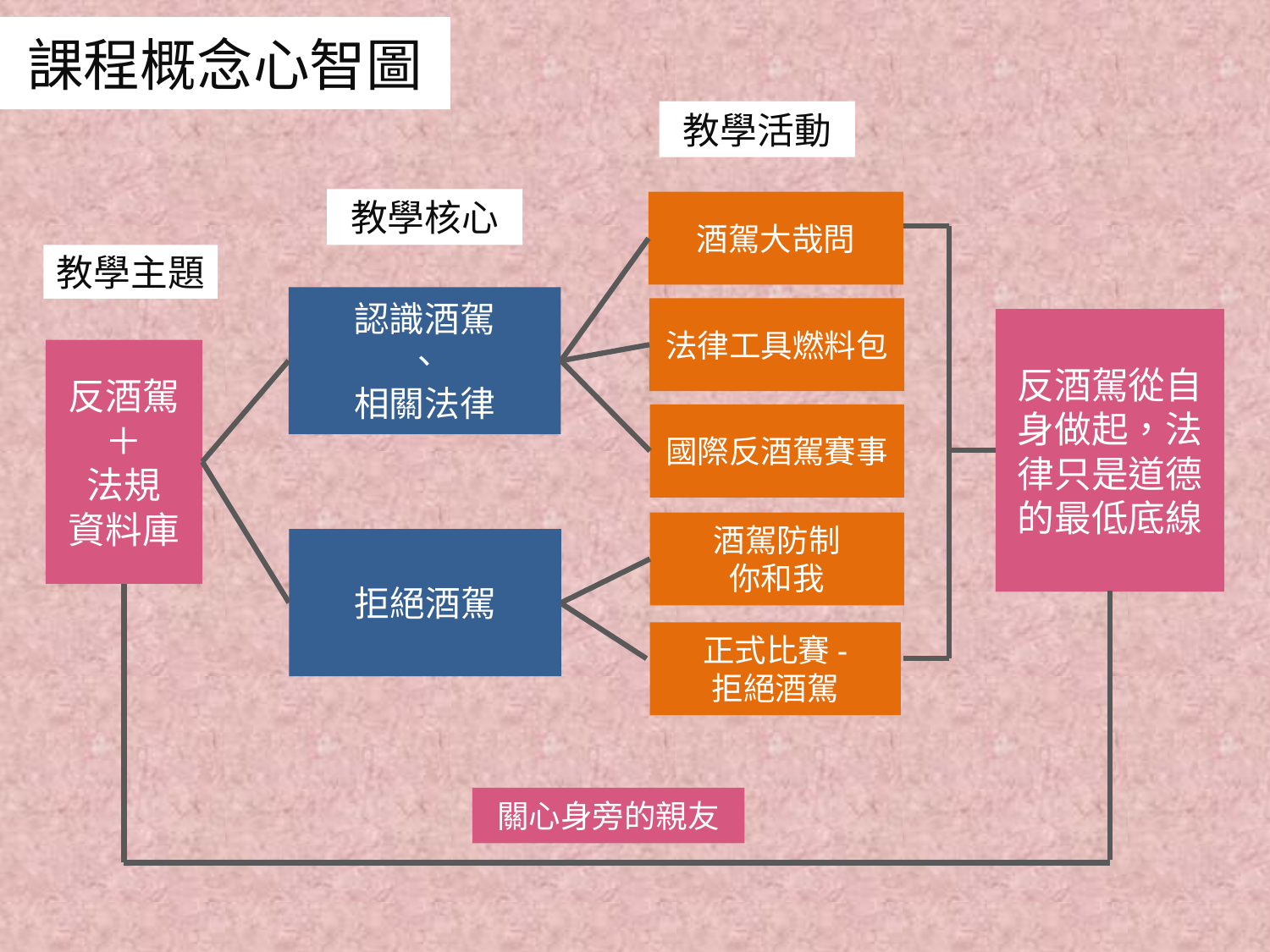

課程概念心智圖
教學活動
教學核心
酒駕大哉問
教學主題
認識酒駕
、
相關法律
法律工具燃料包
反酒駕從自身做起，法律只是道德的最低底線
反酒駕
＋
法規
資料庫
國際反酒駕賽事
酒駕防制
你和我
拒絕酒駕
正式比賽-
拒絕酒駕
關心身旁的親友